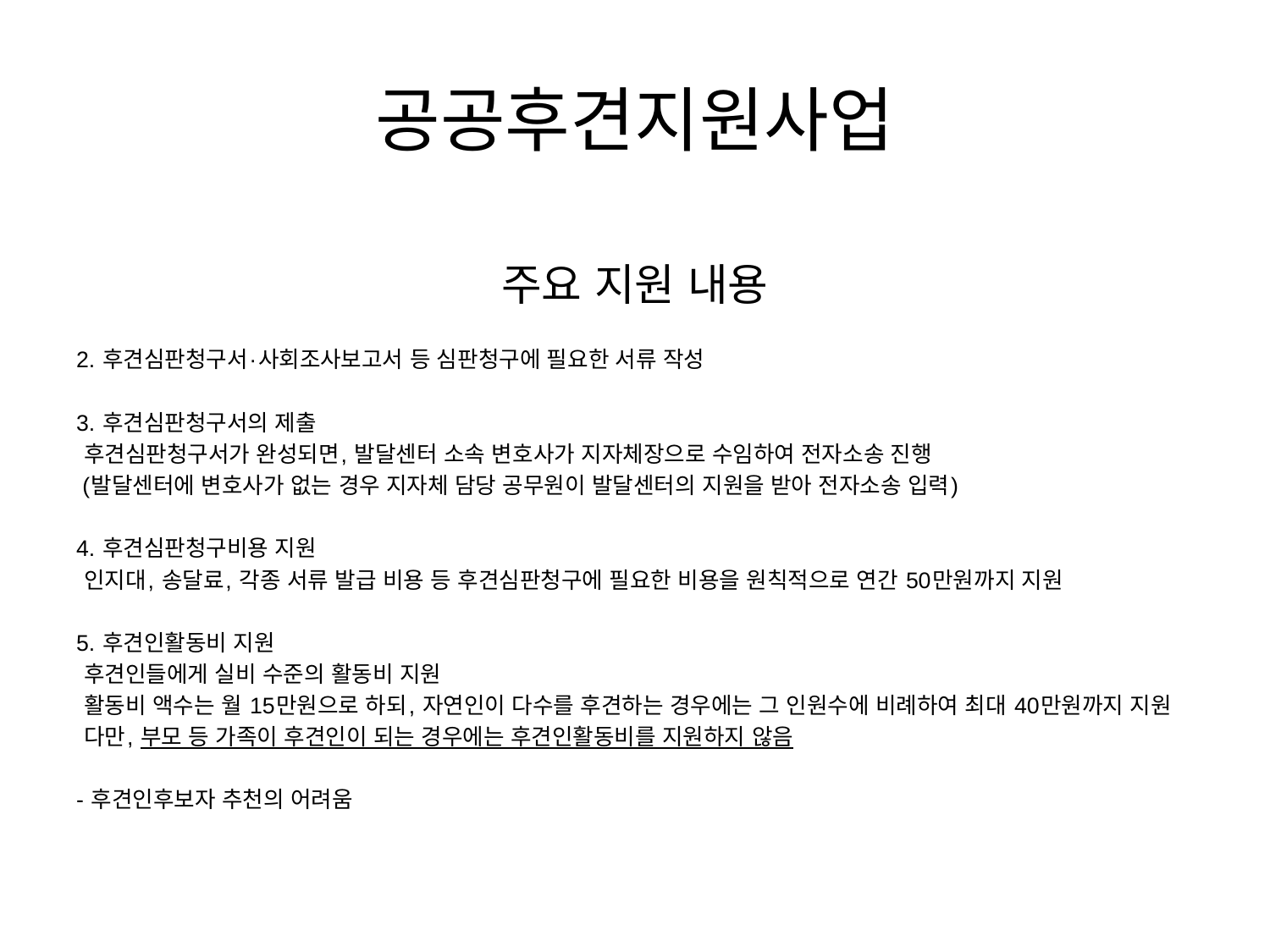

# 공공후견지원사업

주요 지원 내용

2. 후견심판청구서·사회조사보고서 등 심판청구에 필요한 서류 작성

3. 후견심판청구서의 제출
 후견심판청구서가 완성되면, 발달센터 소속 변호사가 지자체장으로 수임하여 전자소송 진행
 (발달센터에 변호사가 없는 경우 지자체 담당 공무원이 발달센터의 지원을 받아 전자소송 입력)

4. 후견심판청구비용 지원
 인지대, 송달료, 각종 서류 발급 비용 등 후견심판청구에 필요한 비용을 원칙적으로 연간 50만원까지 지원

5. 후견인활동비 지원
 후견인들에게 실비 수준의 활동비 지원
 활동비 액수는 월 15만원으로 하되, 자연인이 다수를 후견하는 경우에는 그 인원수에 비례하여 최대 40만원까지 지원
 다만, 부모 등 가족이 후견인이 되는 경우에는 후견인활동비를 지원하지 않음

- 후견인후보자 추천의 어려움